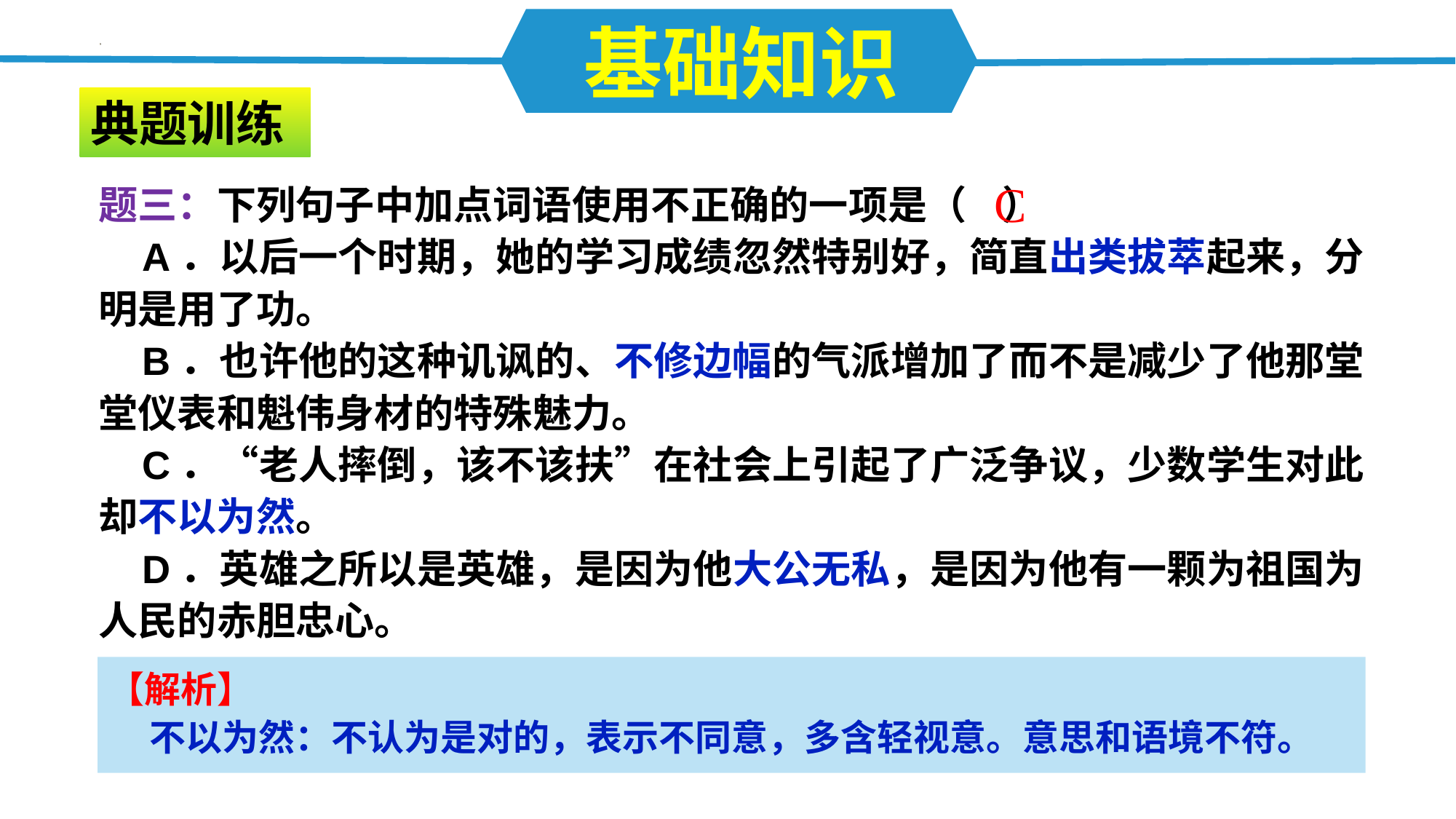

基础知识

典题训练
C
题三：下列句子中加点词语使用不正确的一项是（    ）
    A．以后一个时期，她的学习成绩忽然特别好，简直出类拔萃起来，分明是用了功。
    B．也许他的这种讥讽的、不修边幅的气派增加了而不是减少了他那堂堂仪表和魁伟身材的特殊魅力。
    C．“老人摔倒，该不该扶”在社会上引起了广泛争议，少数学生对此却不以为然。
    D．英雄之所以是英雄，是因为他大公无私，是因为他有一颗为祖国为人民的赤胆忠心。
【解析】
    不以为然：不认为是对的，表示不同意，多含轻视意。意思和语境不符。